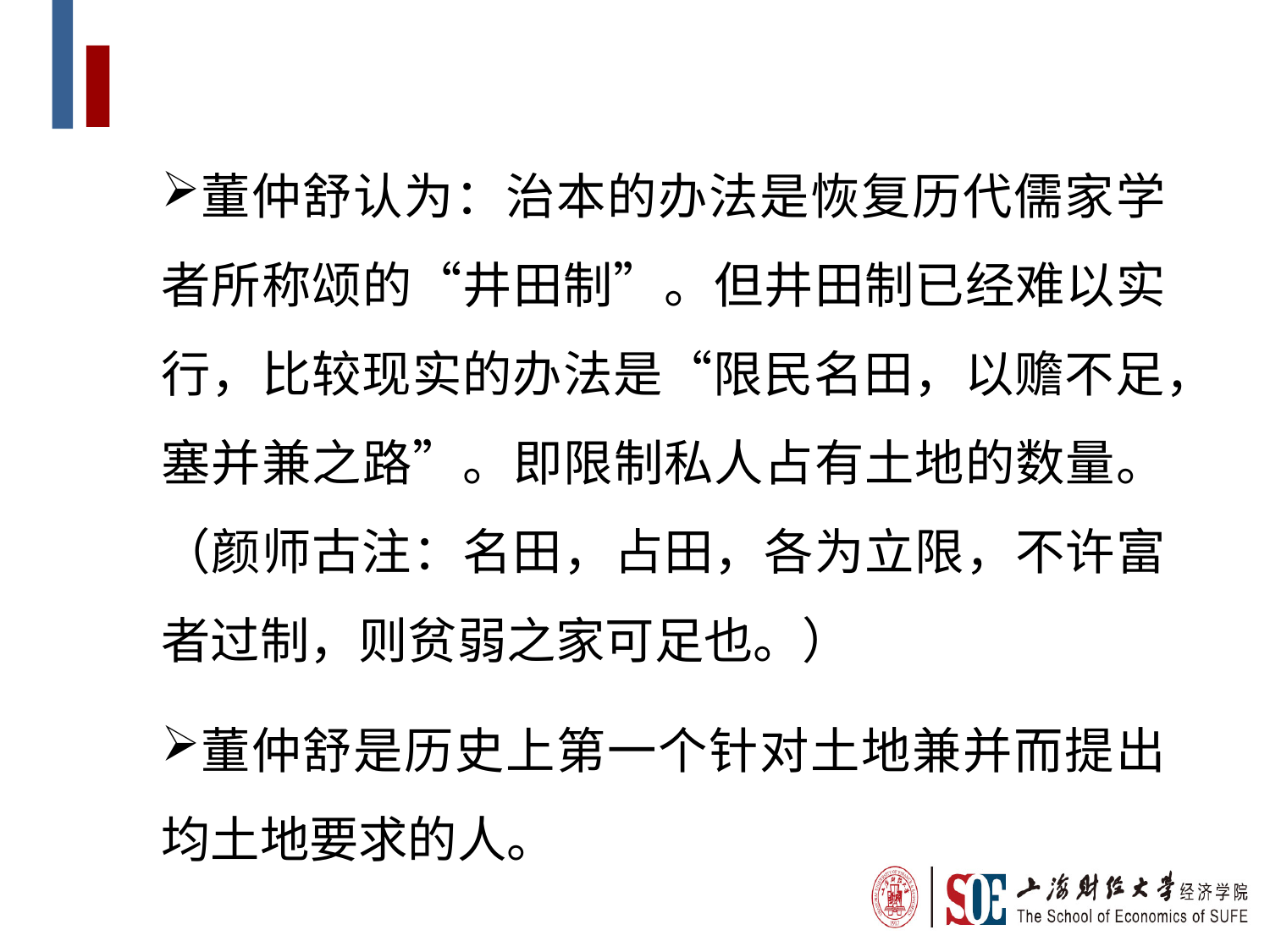

董仲舒认为：治本的办法是恢复历代儒家学者所称颂的“井田制”。但井田制已经难以实行，比较现实的办法是“限民名田，以赡不足，塞并兼之路”。即限制私人占有土地的数量。（颜师古注：名田，占田，各为立限，不许富者过制，则贫弱之家可足也。）
董仲舒是历史上第一个针对土地兼并而提出均土地要求的人。